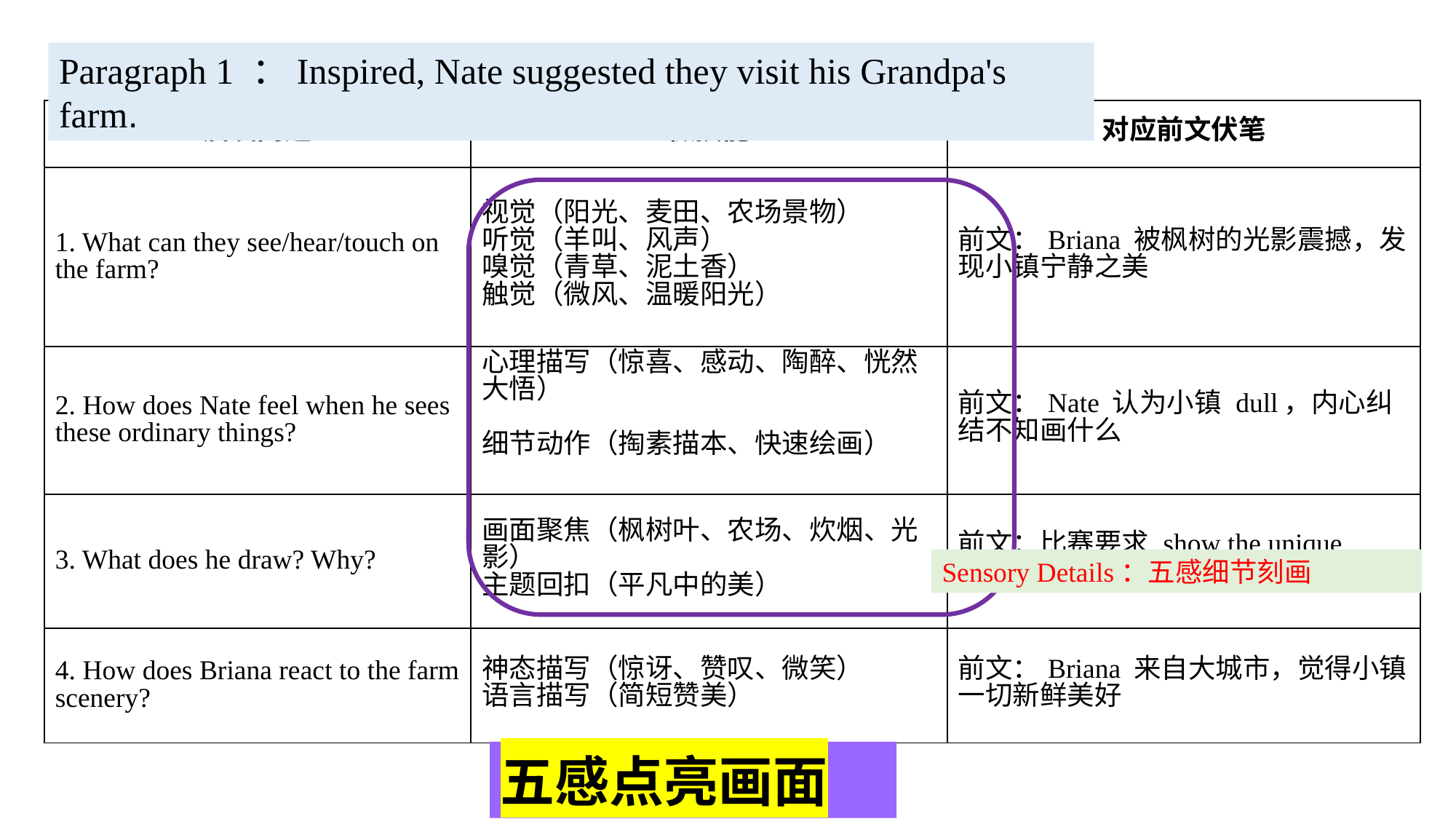

Paragraph 1 ：Inspired, Nate suggested they visit his Grandpa's farm.
| 启发问题 | 微技能 | 对应前文伏笔 |
| --- | --- | --- |
| 1. What can they see/hear/touch on the farm? | 视觉（阳光、麦田、农场景物） 听觉（羊叫、风声） 嗅觉（青草、泥土香） 触觉（微风、温暖阳光） | 前文：Briana 被枫树的光影震撼，发现小镇宁静之美 |
| 2. How does Nate feel when he sees these ordinary things? | 心理描写（惊喜、感动、陶醉、恍然大悟） 细节动作（掏素描本、快速绘画） | 前文：Nate 认为小镇 dull，内心纠结不知画什么 |
| 3. What does he draw? Why? | 画面聚焦（枫树叶、农场、炊烟、光影） 主题回扣（平凡中的美） | 前文：比赛要求 show the unique beauty of their town |
| 4. How does Briana react to the farm scenery? | 神态描写（惊讶、赞叹、微笑） 语言描写（简短赞美） | 前文：Briana 来自大城市，觉得小镇一切新鲜美好 |

Sensory Details：五感细节刻画
五感点亮画面